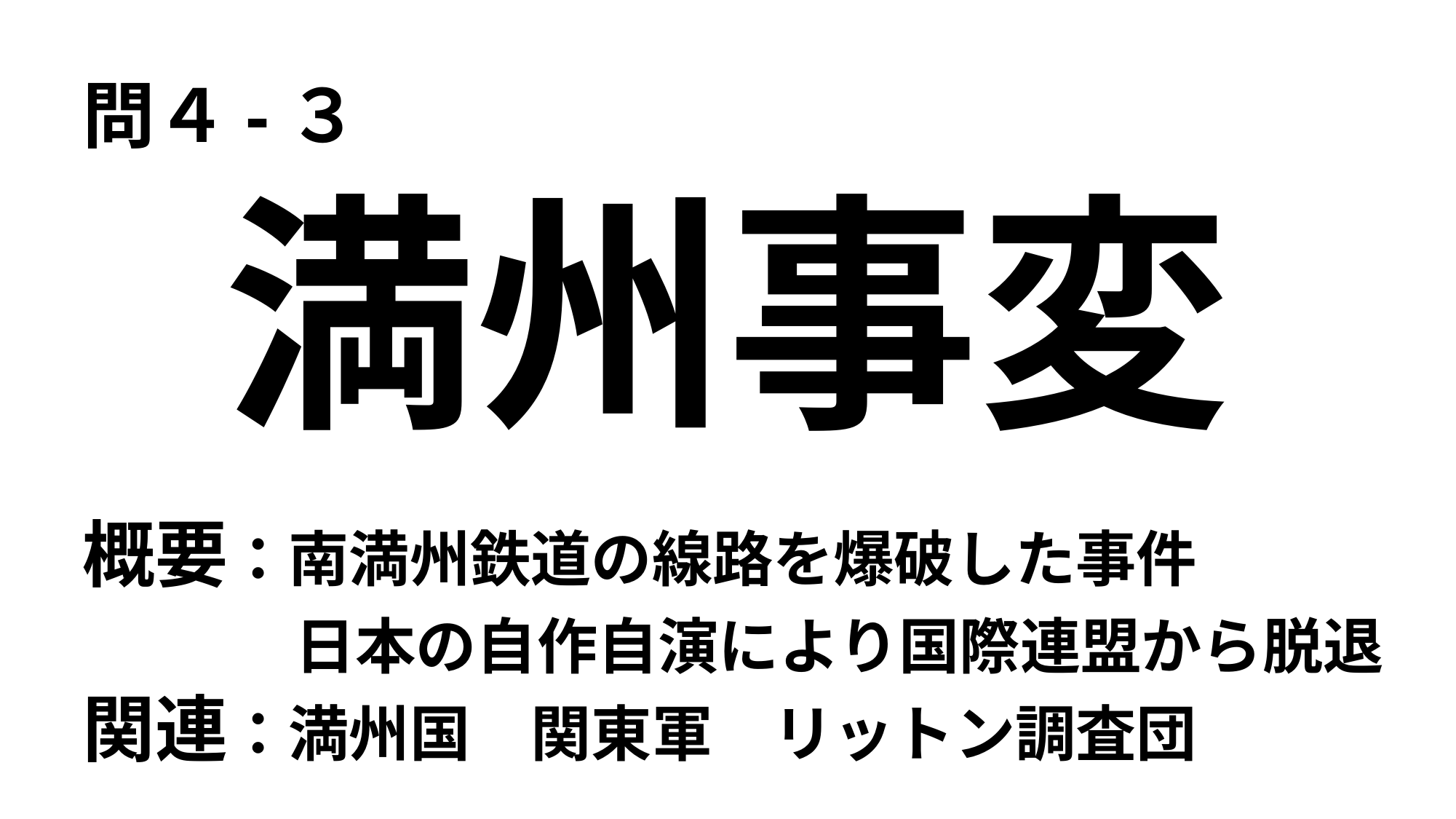

問４-３
満州事変
概要：南満州鉄道の線路を爆破した事件
　　　日本の自作自演により国際連盟から脱退
関連：満州国　関東軍　リットン調査団